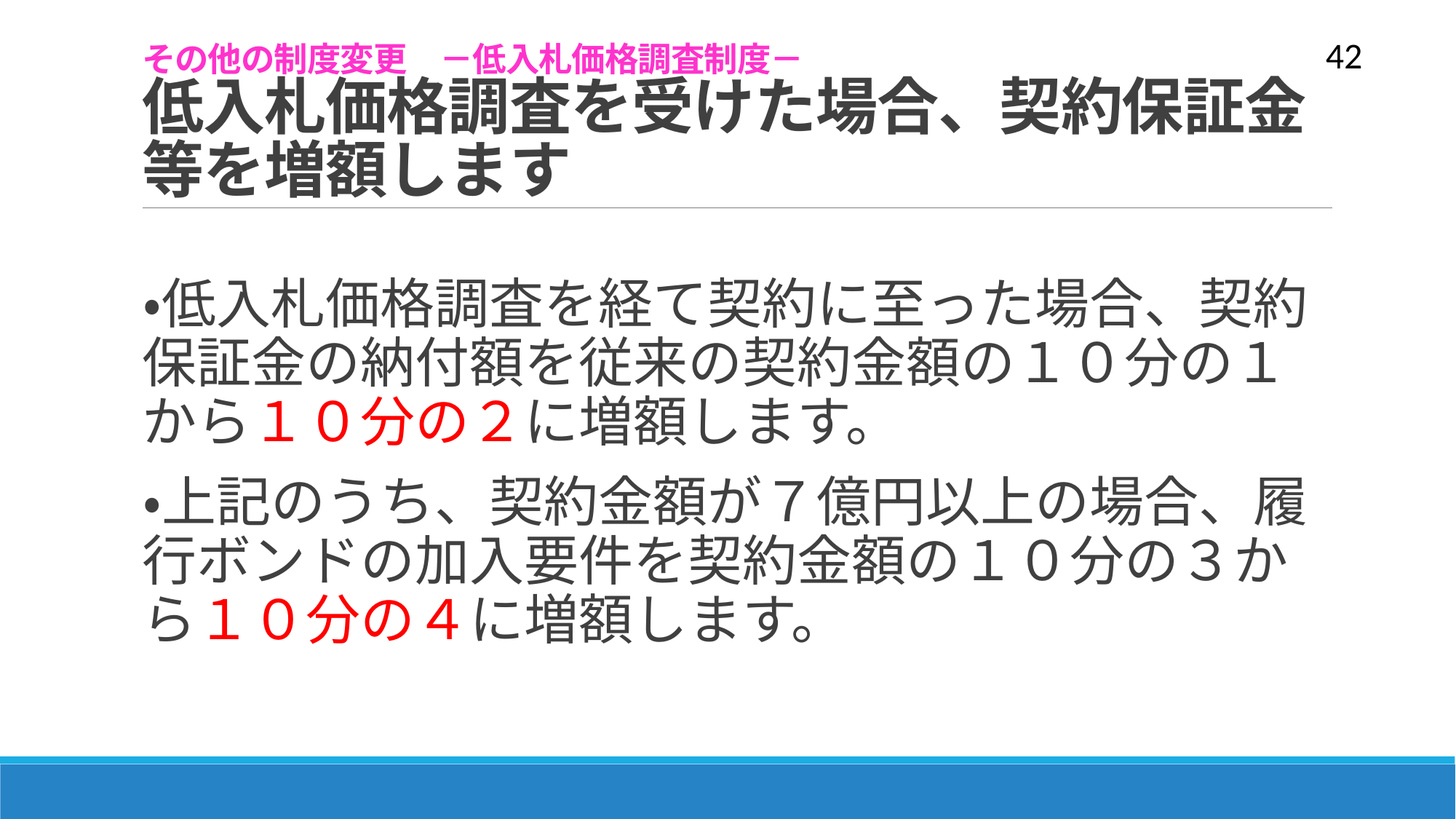

42
# その他の制度変更　－低入札価格調査制度－ 低入札価格調査を受けた場合、契約保証金等を増額します
・低入札価格調査を経て契約に至った場合、契約保証金の納付額を従来の契約金額の１０分の１から１０分の２に増額します。
・上記のうち、契約金額が７億円以上の場合、履行ボンドの加入要件を契約金額の１０分の３から１０分の４に増額します。